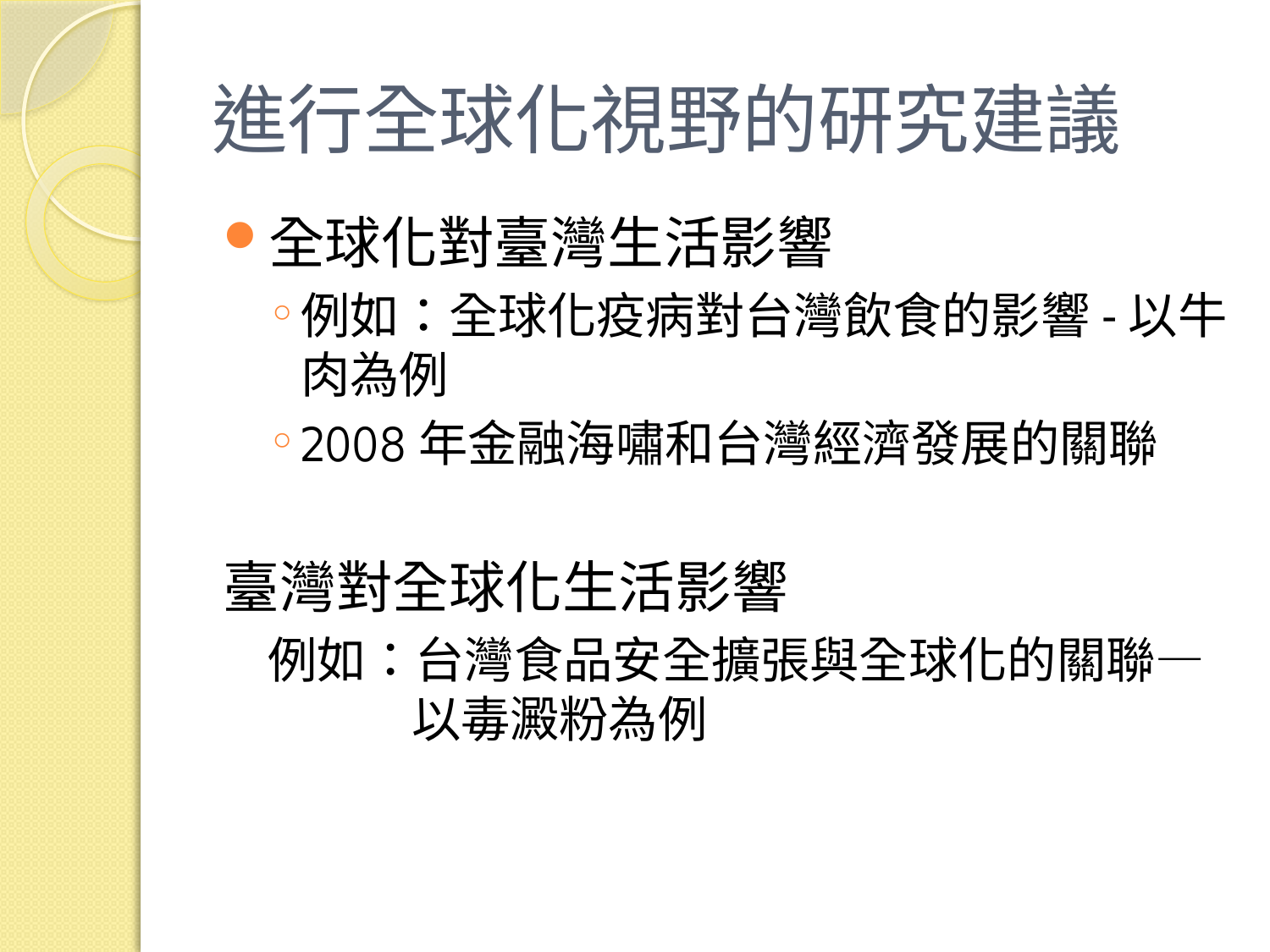

# 進行全球化視野的研究建議
全球化對臺灣生活影響
例如：全球化疫病對台灣飲食的影響-以牛肉為例
2008年金融海嘯和台灣經濟發展的關聯

臺灣對全球化生活影響
例如：台灣食品安全擴張與全球化的關聯—以毒澱粉為例